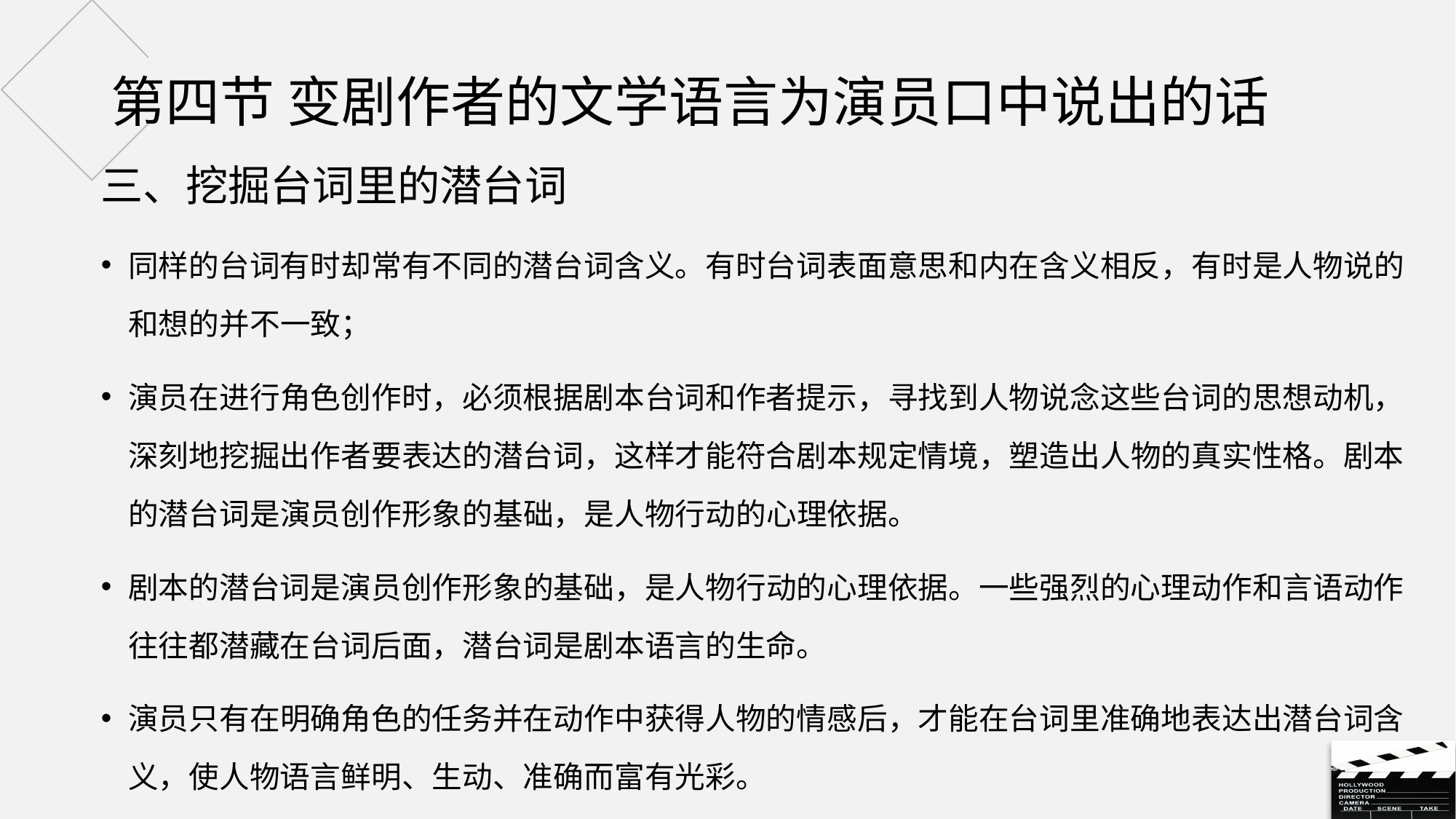

# 第四节 变剧作者的文学语言为演员口中说出的话
三、挖掘台词里的潜台词
同样的台词有时却常有不同的潜台词含义。有时台词表面意思和内在含义相反，有时是人物说的和想的并不一致；
演员在进行角色创作时，必须根据剧本台词和作者提示，寻找到人物说念这些台词的思想动机，深刻地挖掘出作者要表达的潜台词，这样才能符合剧本规定情境，塑造出人物的真实性格。剧本的潜台词是演员创作形象的基础，是人物行动的心理依据。
剧本的潜台词是演员创作形象的基础，是人物行动的心理依据。一些强烈的心理动作和言语动作往往都潜藏在台词后面，潜台词是剧本语言的生命。
演员只有在明确角色的任务并在动作中获得人物的情感后，才能在台词里准确地表达出潜台词含义，使人物语言鲜明、生动、准确而富有光彩。